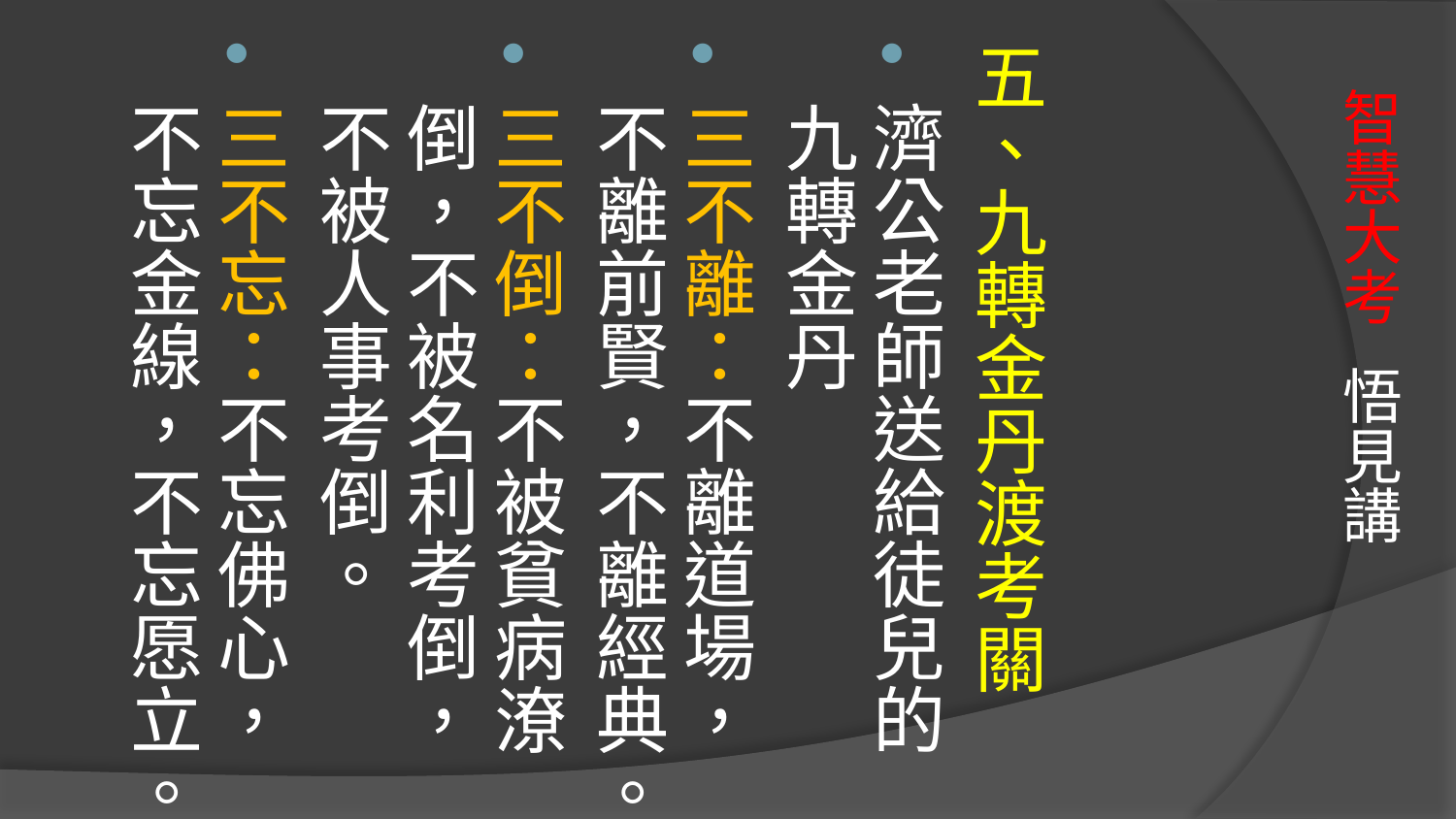

五、九轉金丹渡考關
濟公老師送給徒兒的九轉金丹
三不離：不離道場，不離前賢，不離經典。
三不倒：不被貧病潦倒，不被名利考倒，不被人事考倒。
三不忘：不忘佛心，不忘金線，不忘愿立。

# 智慧大考   悟見講